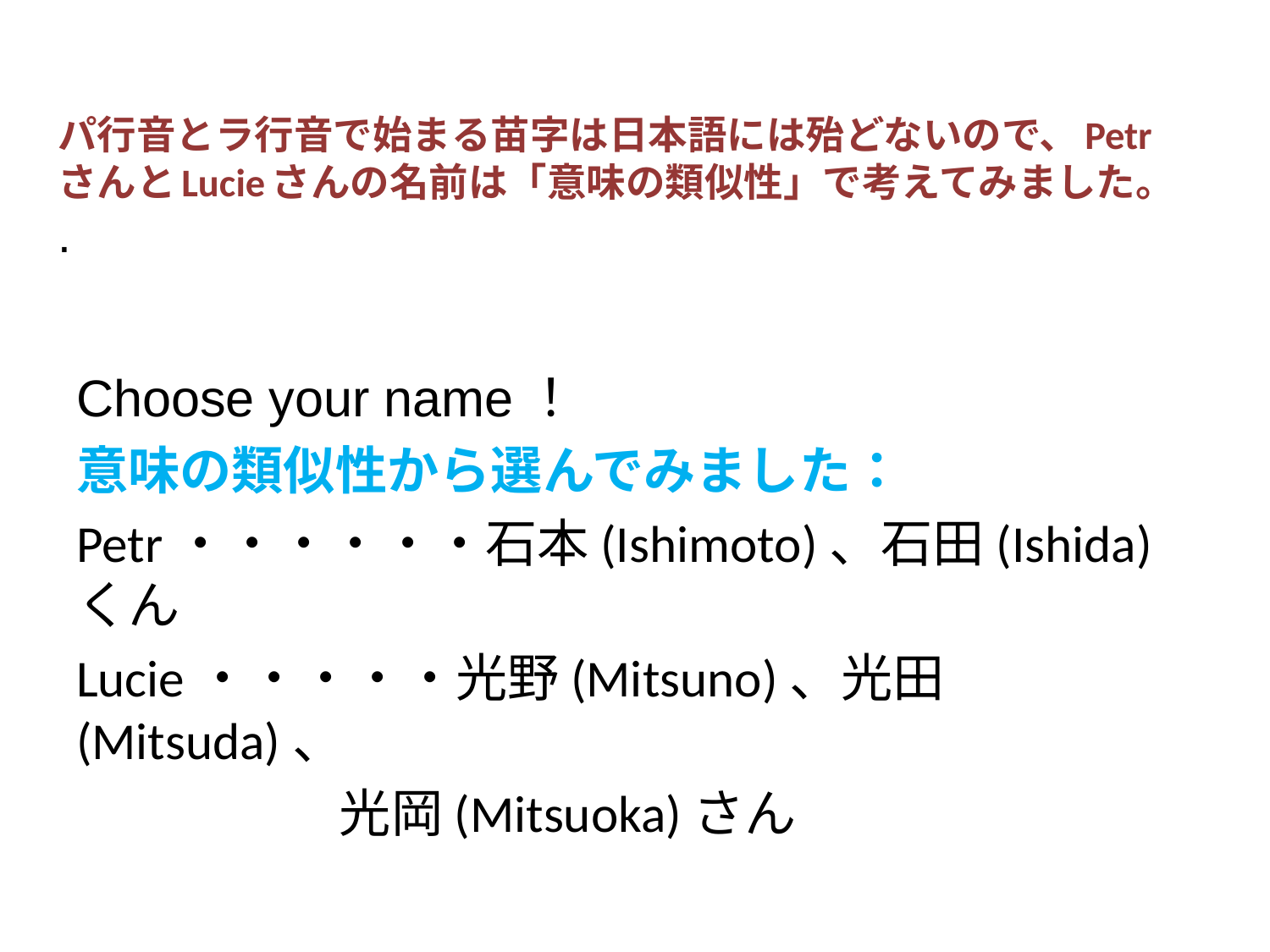

# パ行音とラ行音で始まる苗字は日本語には殆どないので、PetrさんとLucieさんの名前は「意味の類似性」で考えてみました。 .

Choose your name！
意味の類似性から選んでみました：
Petr・・・・・・石本(Ishimoto)、石田(Ishida)くん
Lucie・・・・・光野(Mitsuno)、光田(Mitsuda)、
 光岡(Mitsuoka)さん